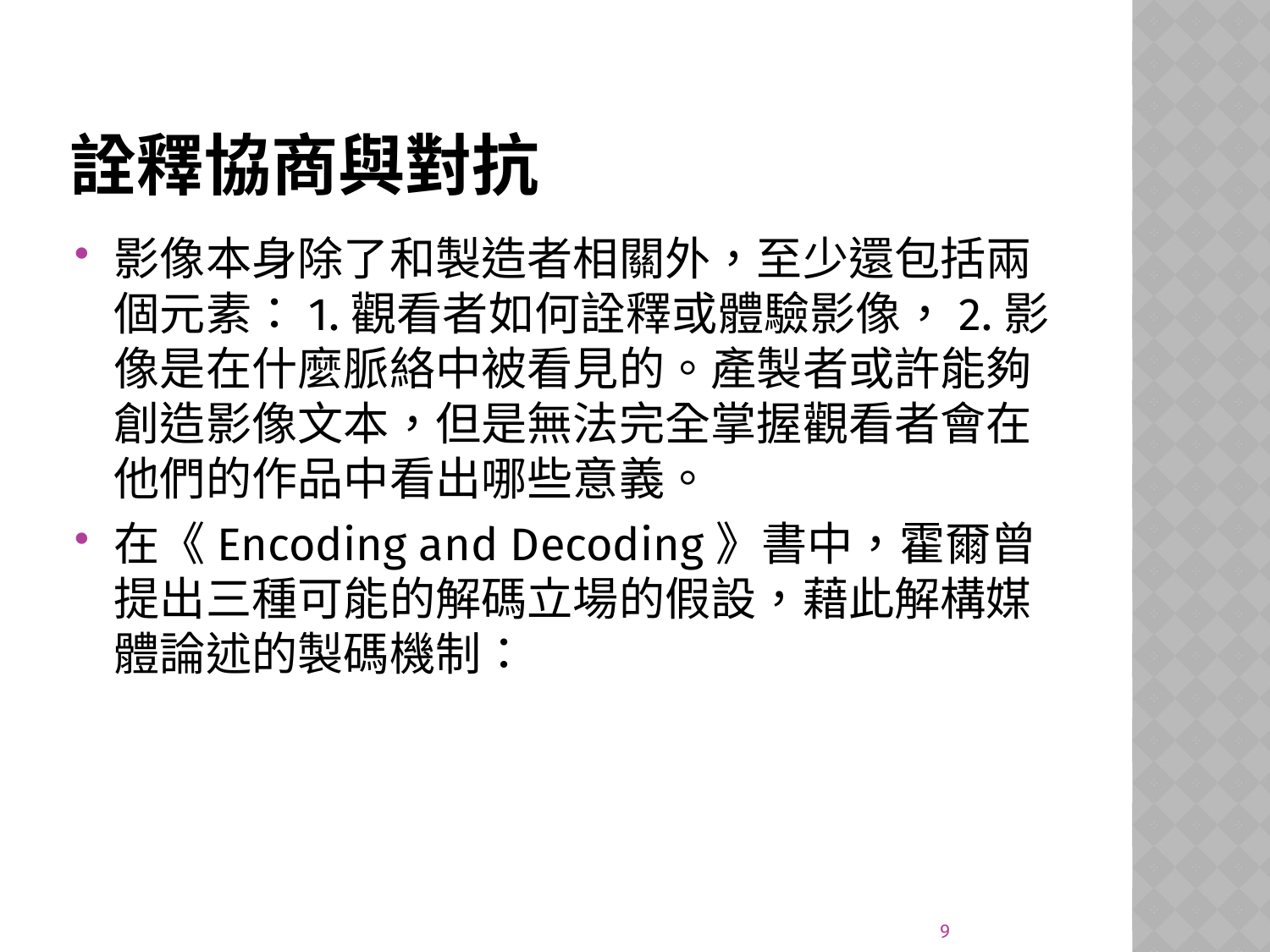

# 詮釋協商與對抗
影像本身除了和製造者相關外，至少還包括兩個元素：1.觀看者如何詮釋或體驗影像，2.影像是在什麼脈絡中被看見的。產製者或許能夠創造影像文本，但是無法完全掌握觀看者會在他們的作品中看出哪些意義。
在《Encoding and Decoding》書中，霍爾曾提出三種可能的解碼立場的假設，藉此解構媒體論述的製碼機制：

9